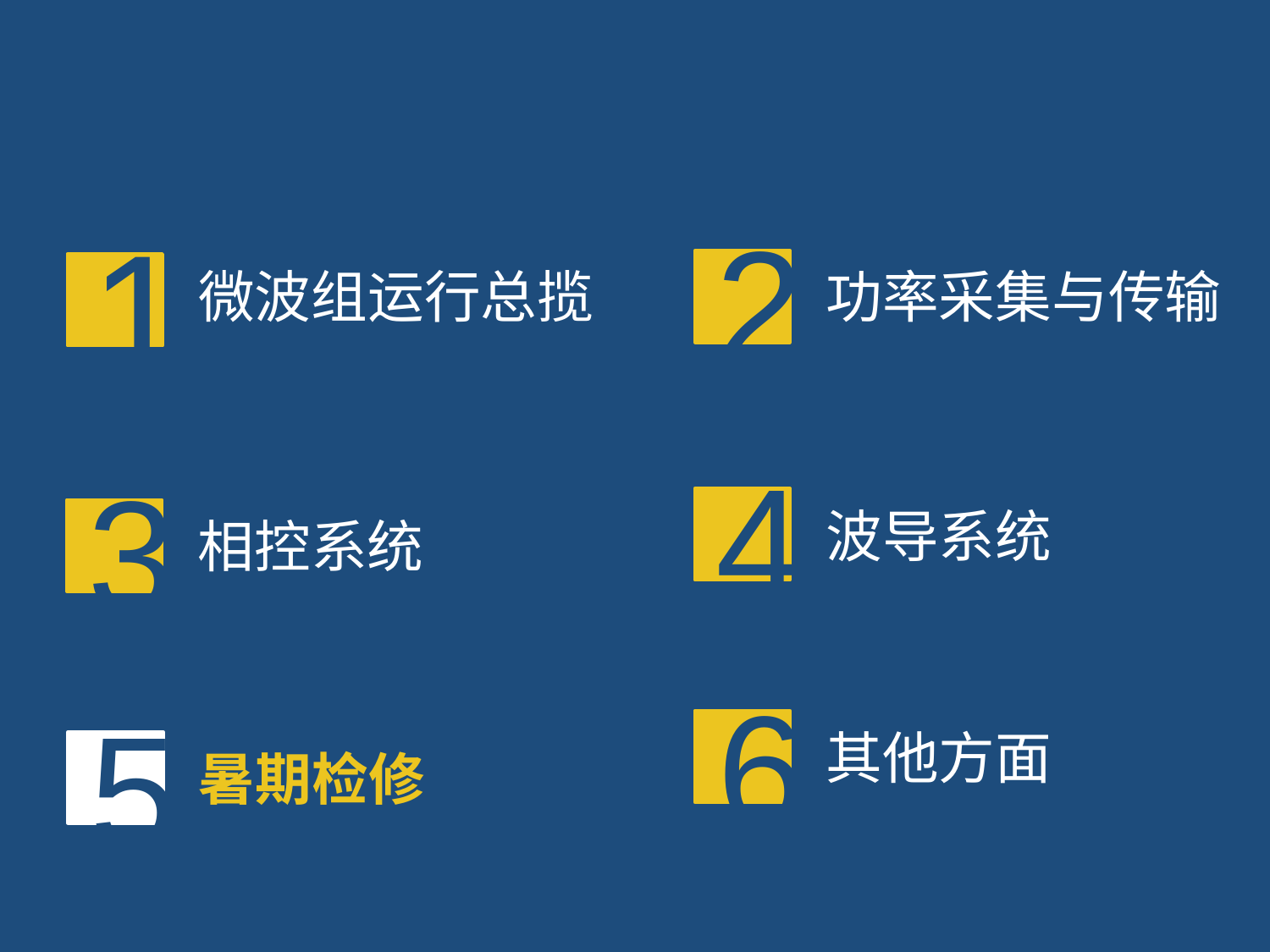

1

微波组运行总揽
2

功率采集与传输
4

波导系统
3

相控系统
6

其他方面
5

暑期检修